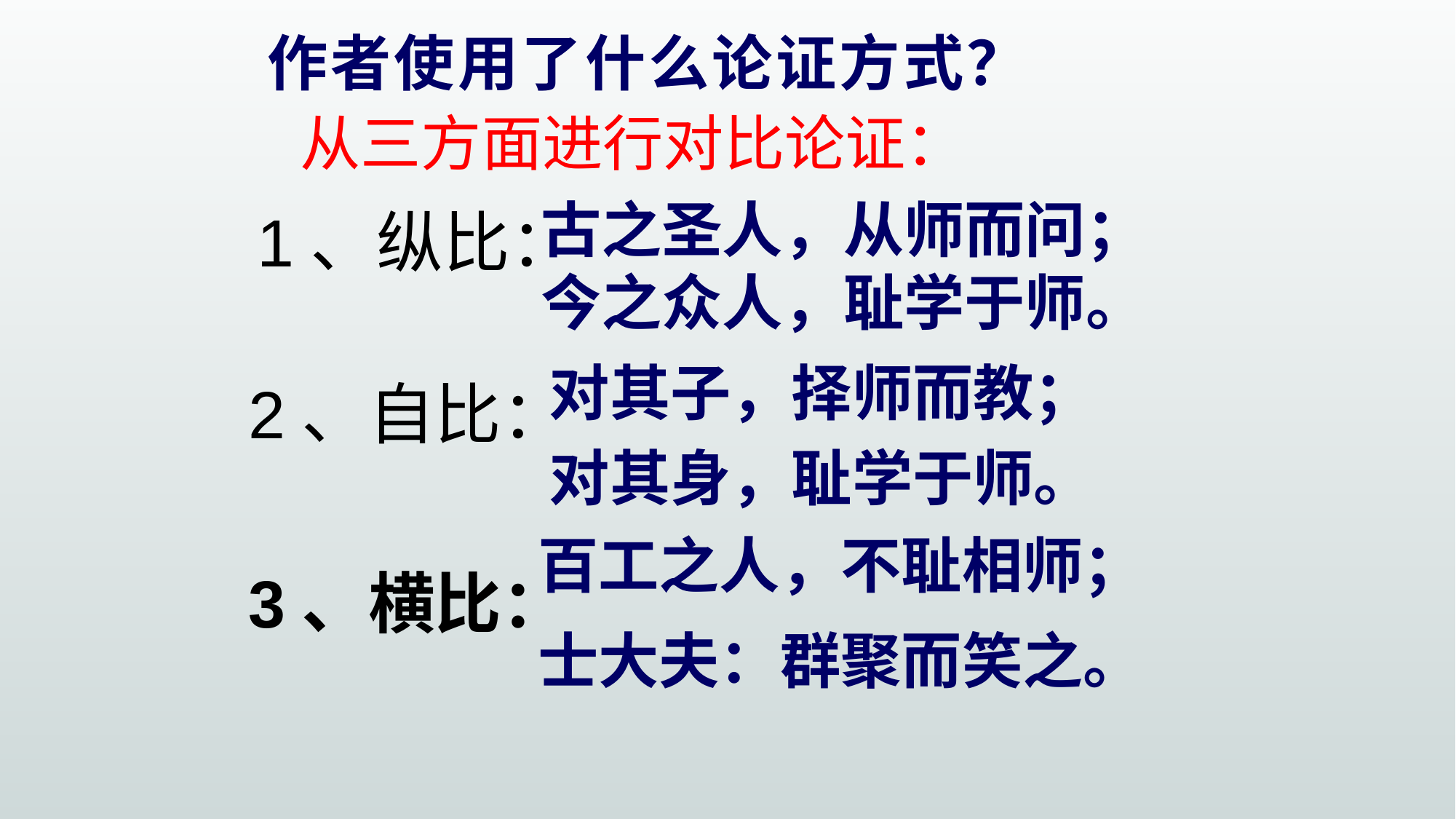

作者使用了什么论证方式？
从三方面进行对比论证：
古之圣人，从师而问；
今之众人，耻学于师。
1、纵比：
对其子，择师而教；
对其身，耻学于师。
2、自比：
百工之人，不耻相师；
士大夫：群聚而笑之。
3、横比：